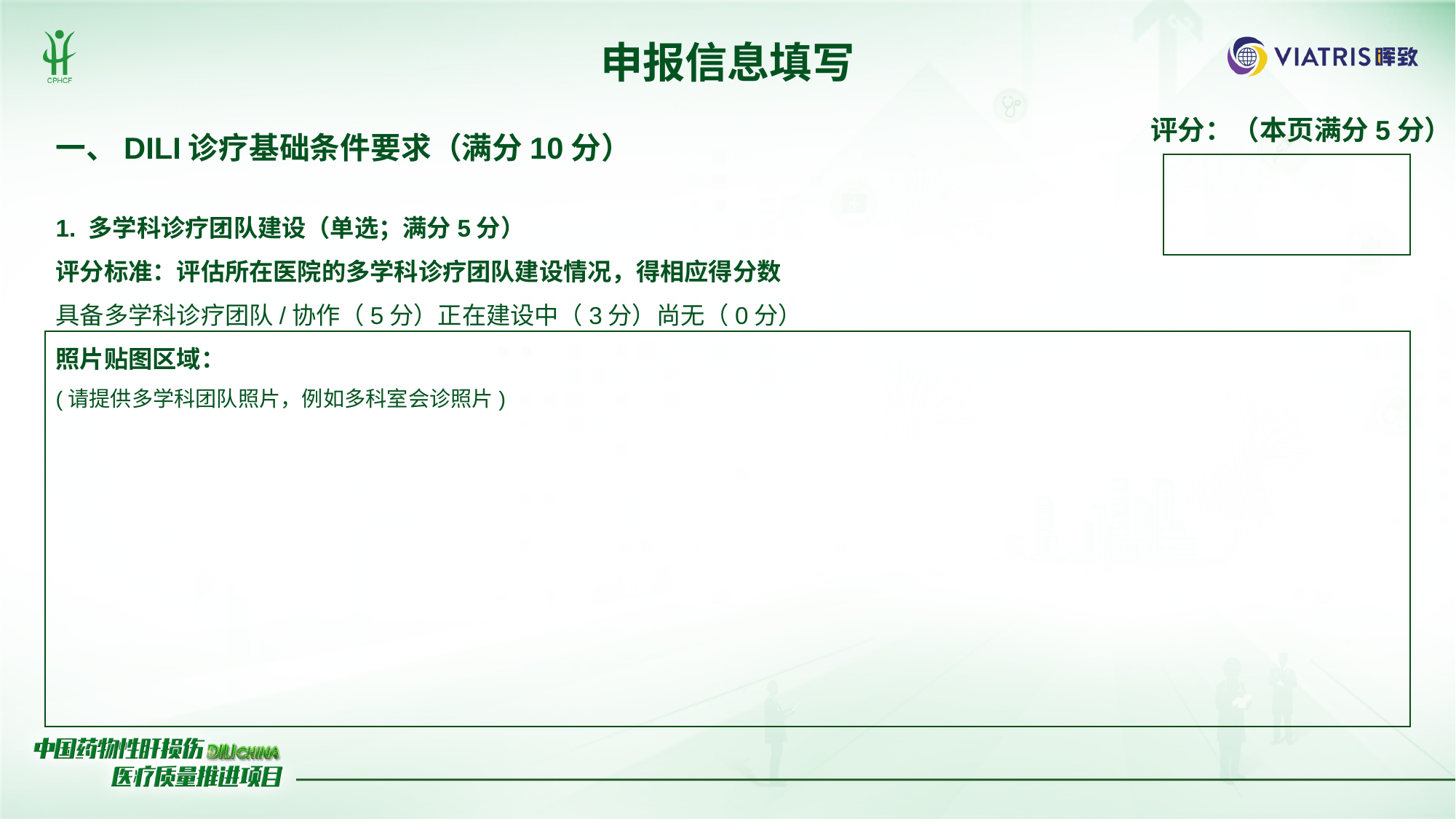

申报信息填写
评分：（本页满分5分）
一、DILI诊疗基础条件要求（满分10分）

1. 多学科诊疗团队建设（单选；满分5分）
评分标准：评估所在医院的多学科诊疗团队建设情况，得相应得分数
具备多学科诊疗团队/协作（5分）正在建设中（3分）尚无（0分）
照片贴图区域：
(请提供多学科团队照片，例如多科室会诊照片)